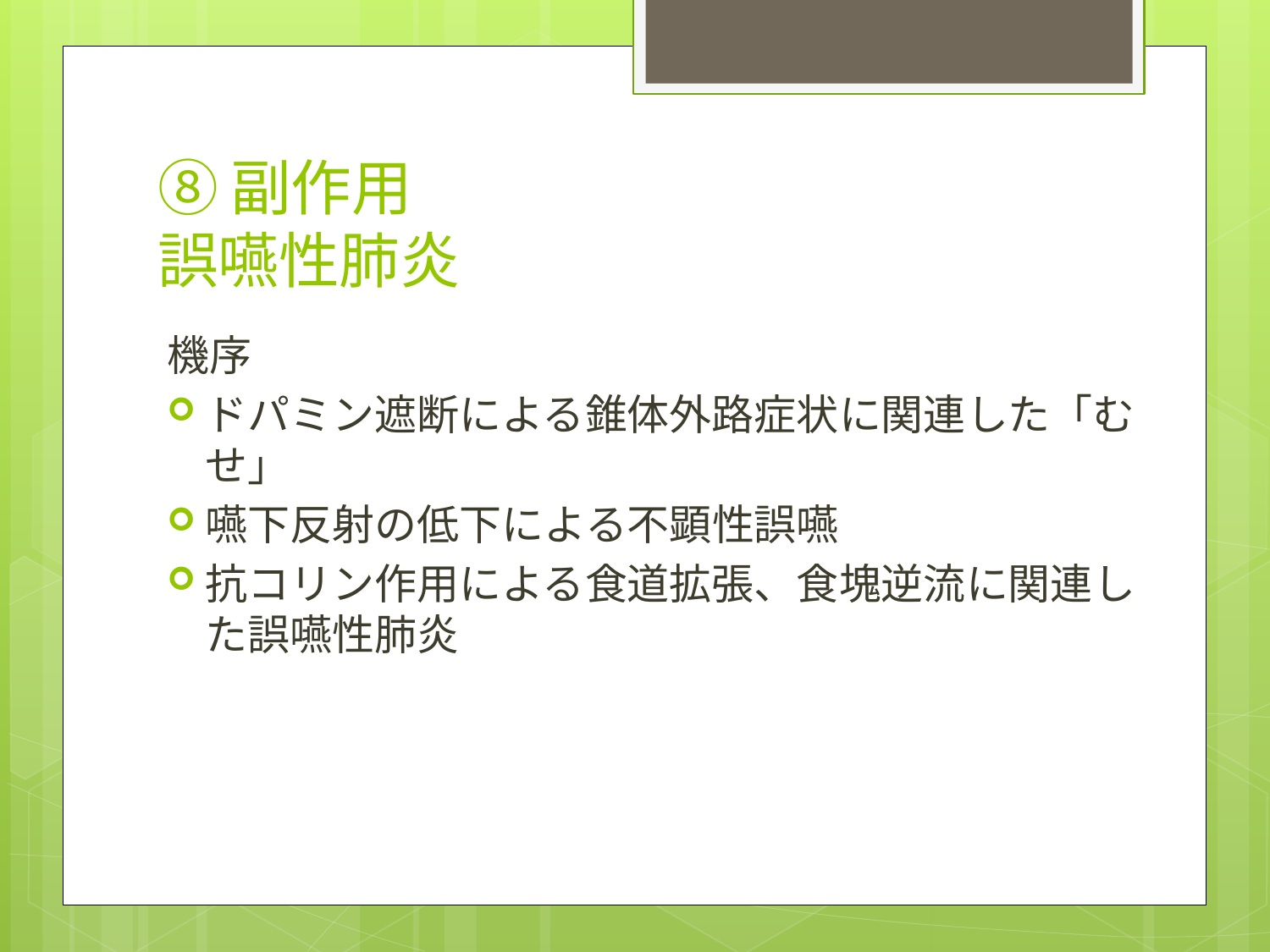

# ⑧副作用 誤嚥性肺炎
機序
ドパミン遮断による錐体外路症状に関連した「むせ」
嚥下反射の低下による不顕性誤嚥
抗コリン作用による食道拡張、食塊逆流に関連した誤嚥性肺炎